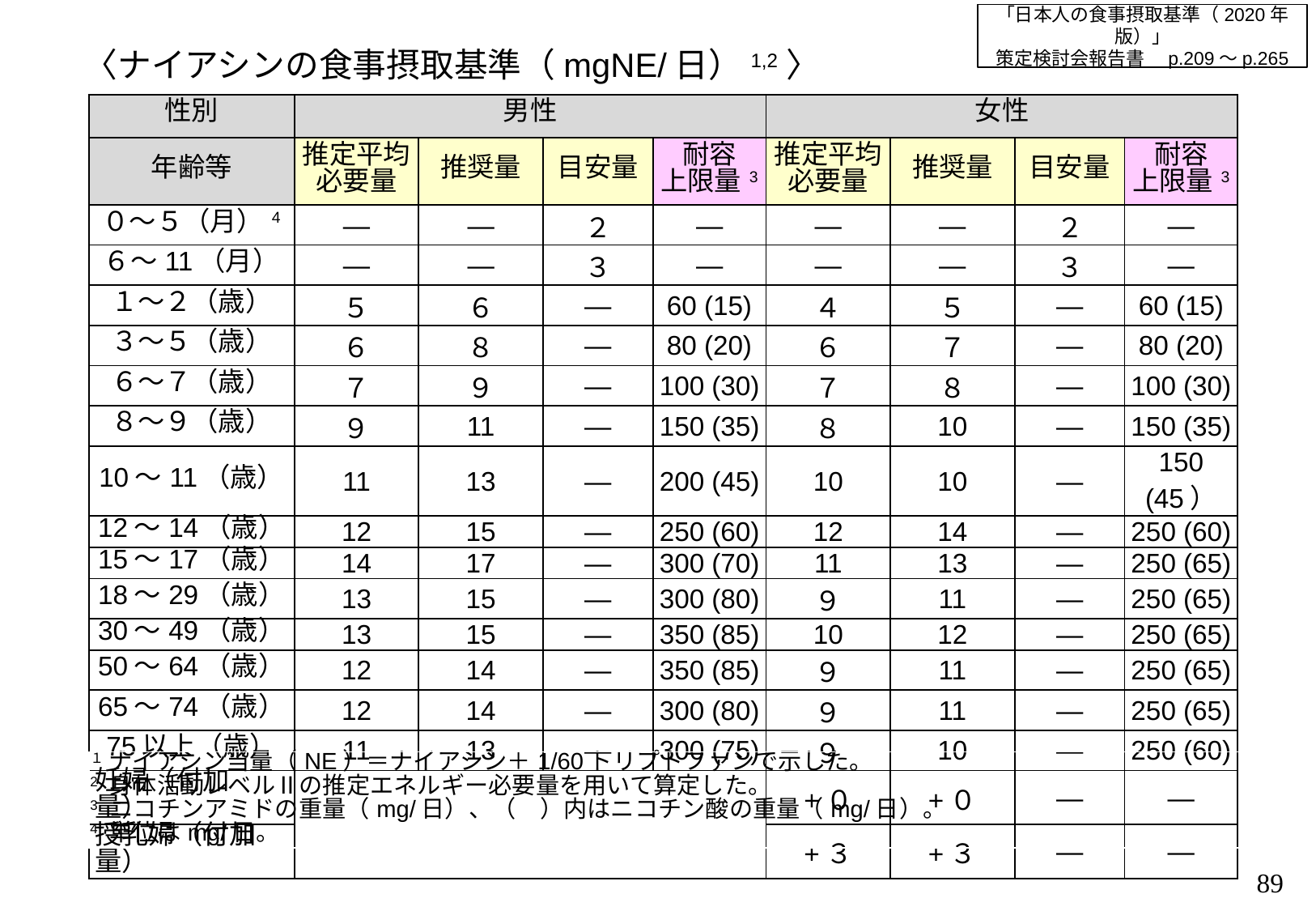

「日本人の食事摂取基準（2020年版）」
策定検討会報告書　p.209～p.265
〈ナイアシンの食事摂取基準（mgNE/日）1,2〉
| 性別 | 男性 |  |  |  | 女性 |  |  |  |
| --- | --- | --- | --- | --- | --- | --- | --- | --- |
| 年齢等 | 推定平均必要量 | 推奨量 | 目安量 | 耐容 上限量3 | 推定平均必要量 | 推奨量 | 目安量 | 耐容 上限量3 |
| ０～５（月）4 | ― | ― | ２ | ― | ― | ― | ２ | ― |
| ６～11（月） | ― | ― | ３ | ― | ― | ― | ３ | ― |
| １～２（歳） | ５ | ６ | ― | 60 (15) | ４ | ５ | ― | 60 (15) |
| ３～５（歳） | ６ | ８ | ― | 80 (20) | ６ | ７ | ― | 80 (20) |
| ６～７（歳） | ７ | ９ | ― | 100 (30) | ７ | ８ | ― | 100 (30) |
| ８～９（歳） | ９ | 11 | ― | 150 (35) | ８ | 10 | ― | 150 (35) |
| 10～11（歳） | 11 | 13 | ― | 200 (45) | 10 | 10 | ― | 150 (45） |
| 12～14（歳） | 12 | 15 | ― | 250 (60) | 12 | 14 | ― | 250 (60) |
| 15～17（歳） | 14 | 17 | ― | 300 (70) | 11 | 13 | ― | 250 (65) |
| 18～29（歳） | 13 | 15 | ― | 300 (80) | ９ | 11 | ― | 250 (65) |
| 30～49（歳） | 13 | 15 | ― | 350 (85) | 10 | 12 | ― | 250 (65) |
| 50～64（歳） | 12 | 14 | ― | 350 (85) | ９ | 11 | ― | 250 (65) |
| 65～74（歳） | 12 | 14 | ― | 300 (80) | ９ | 11 | ― | 250 (65) |
| 75以上（歳） | 11 | 13 | ― | 300 (75) | ９ | 10 | ― | 250 (60) |
| 妊婦（付加量） |  |  |  |  | +０ | +０ | ― | ― |
| 授乳婦（付加量） |  |  |  |  | +３ | +３ | ― | ― |
| １ ナイアシン当量（NE）＝ナイアシン＋1/60トリプトファンで示した。 2 身体活動レベルⅡの推定エネルギー必要量を用いて算定した。 3 ニコチンアミドの重量（mg/日）、（　）内はニコチン酸の重量（mg/日）。 4 単位はmg/日。 |
| --- |
89